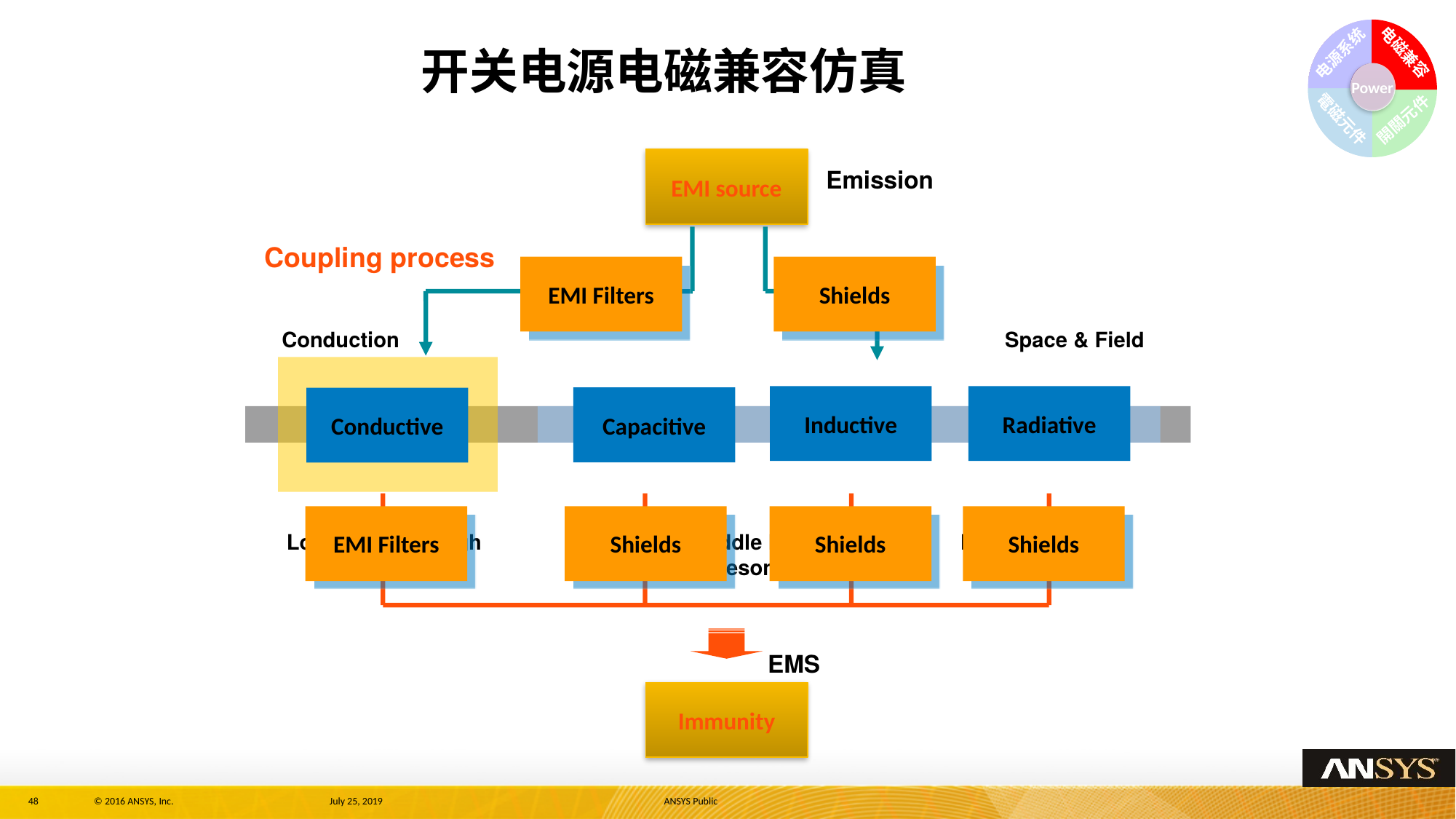

电磁兼容

电源系统

Power

電磁元件

開關元件
开关电源电磁兼容仿真
EMI source
Emission

Coupling process
EMI Filters
Shields

Conduction
Space & Field

Inductive
Radiative
Capacitive
Conductive

EMI Filters
Shields
Shields
Shields
High Frequency
Low, Middle & High
Frequency
Low & Middle Frequency
LC Resonance

EMS
Immunity